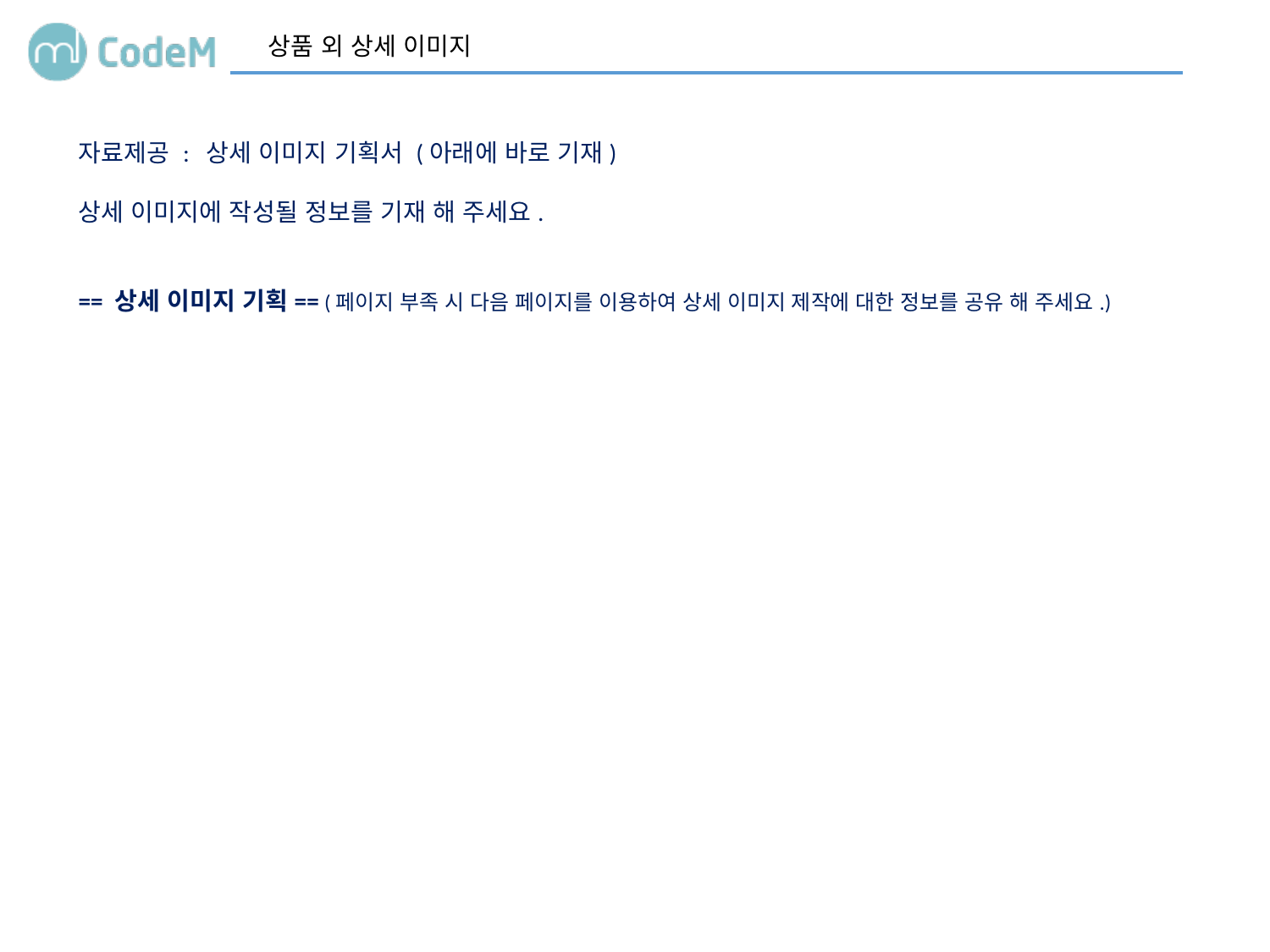

상품 외 상세 이미지
자료제공 :  상세 이미지 기획서 (아래에 바로 기재)

상세 이미지에 작성될 정보를 기재 해 주세요.

== 상세 이미지 기획== (페이지 부족 시 다음 페이지를 이용하여 상세 이미지 제작에 대한 정보를 공유 해 주세요.)